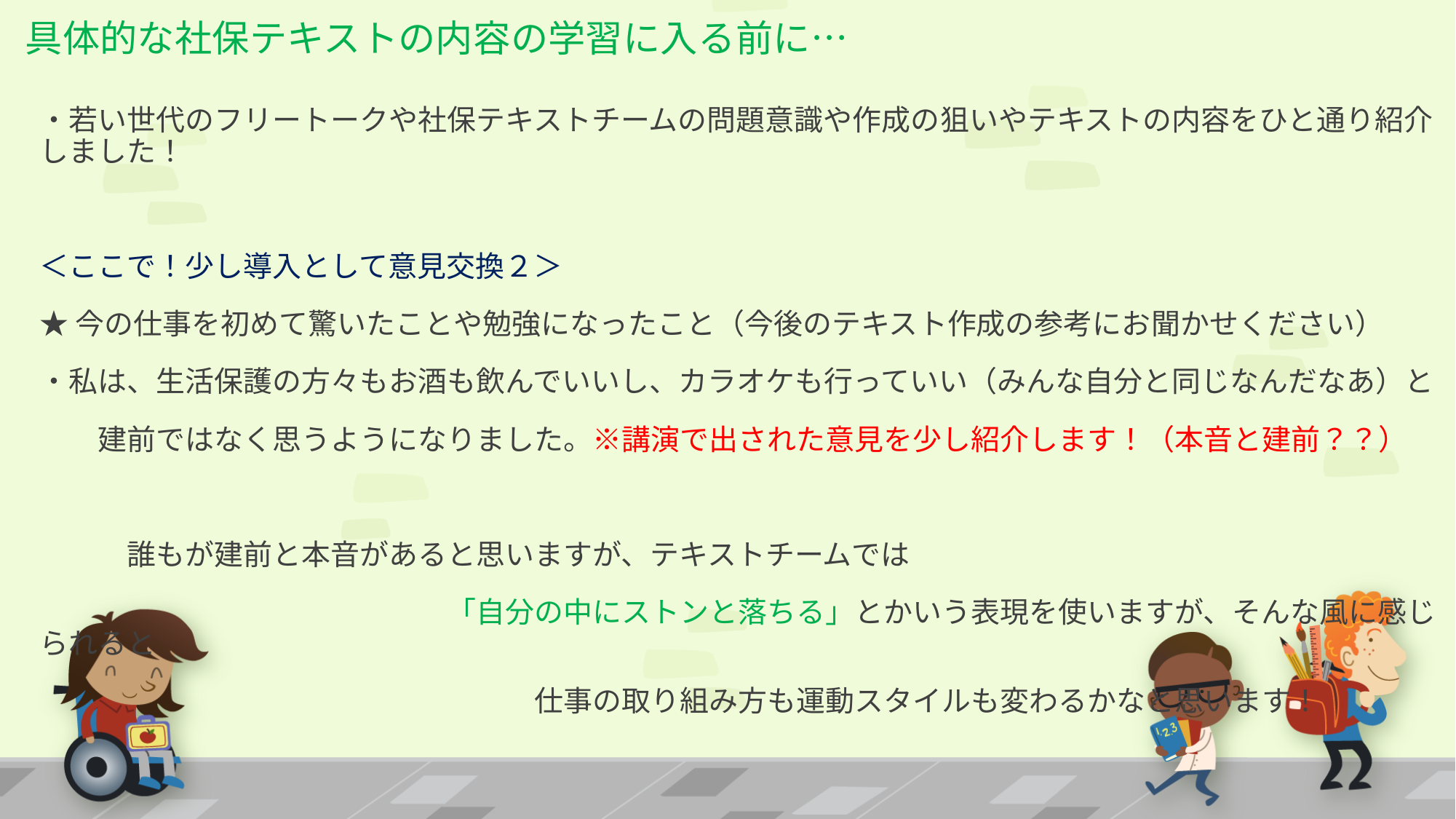

# 具体的な社保テキストの内容の学習に入る前に…
・若い世代のフリートークや社保テキストチームの問題意識や作成の狙いやテキストの内容をひと通り紹介しました！

＜ここで！少し導入として意見交換２＞
★今の仕事を初めて驚いたことや勉強になったこと（今後のテキスト作成の参考にお聞かせください）
・私は、生活保護の方々もお酒も飲んでいいし、カラオケも行っていい（みんな自分と同じなんだなあ）と
　　建前ではなく思うようになりました。※講演で出された意見を少し紹介します！（本音と建前？？）

　　　誰もが建前と本音があると思いますが、テキストチームでは
　　　　　　　　　　　　　　「自分の中にストンと落ちる」とかいう表現を使いますが、そんな風に感じられると
　　　　　　　　　　　　　　　　　仕事の取り組み方も運動スタイルも変わるかなと思います！